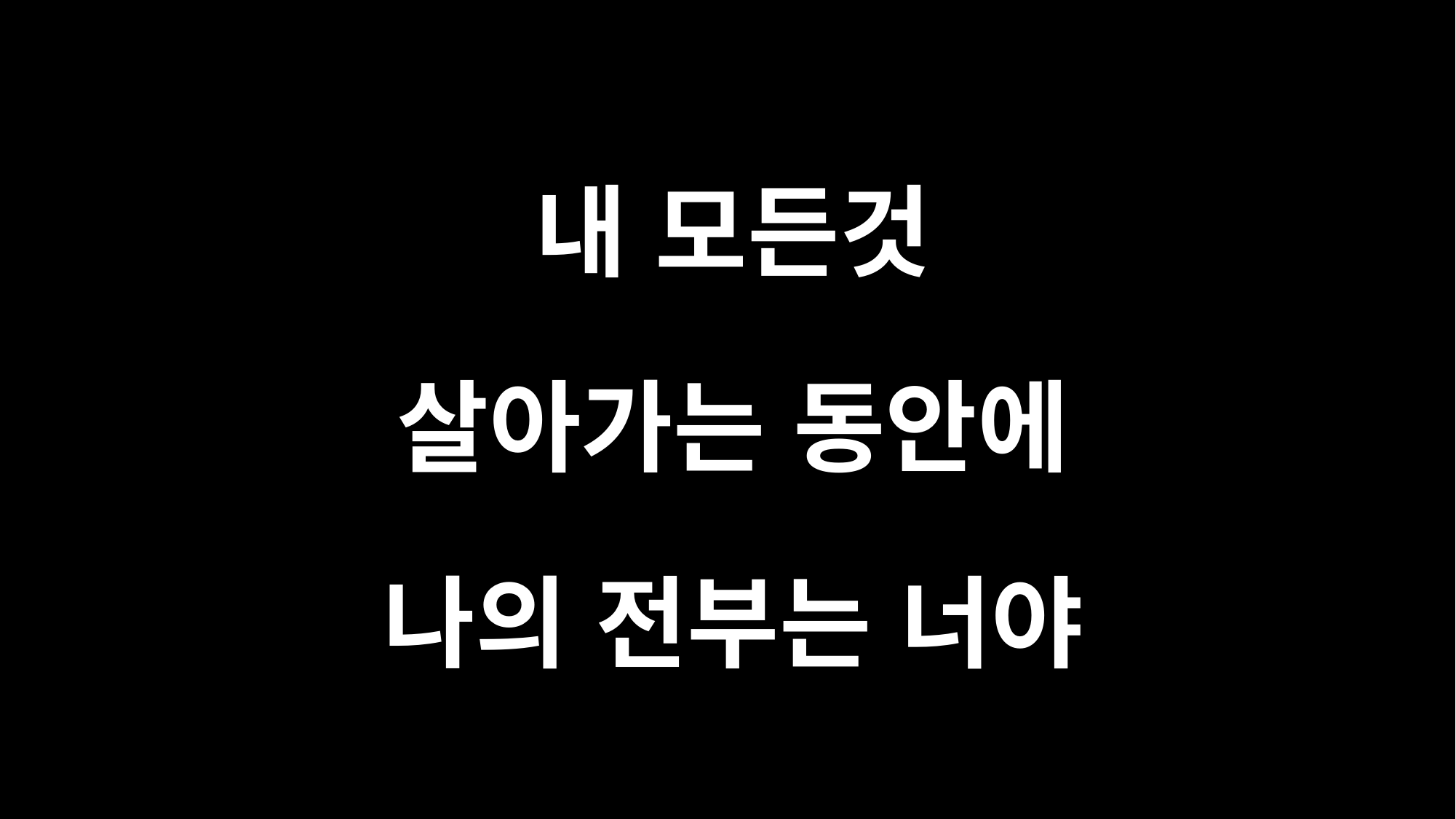

내 모든것
살아가는 동안에
나의 전부는 너야